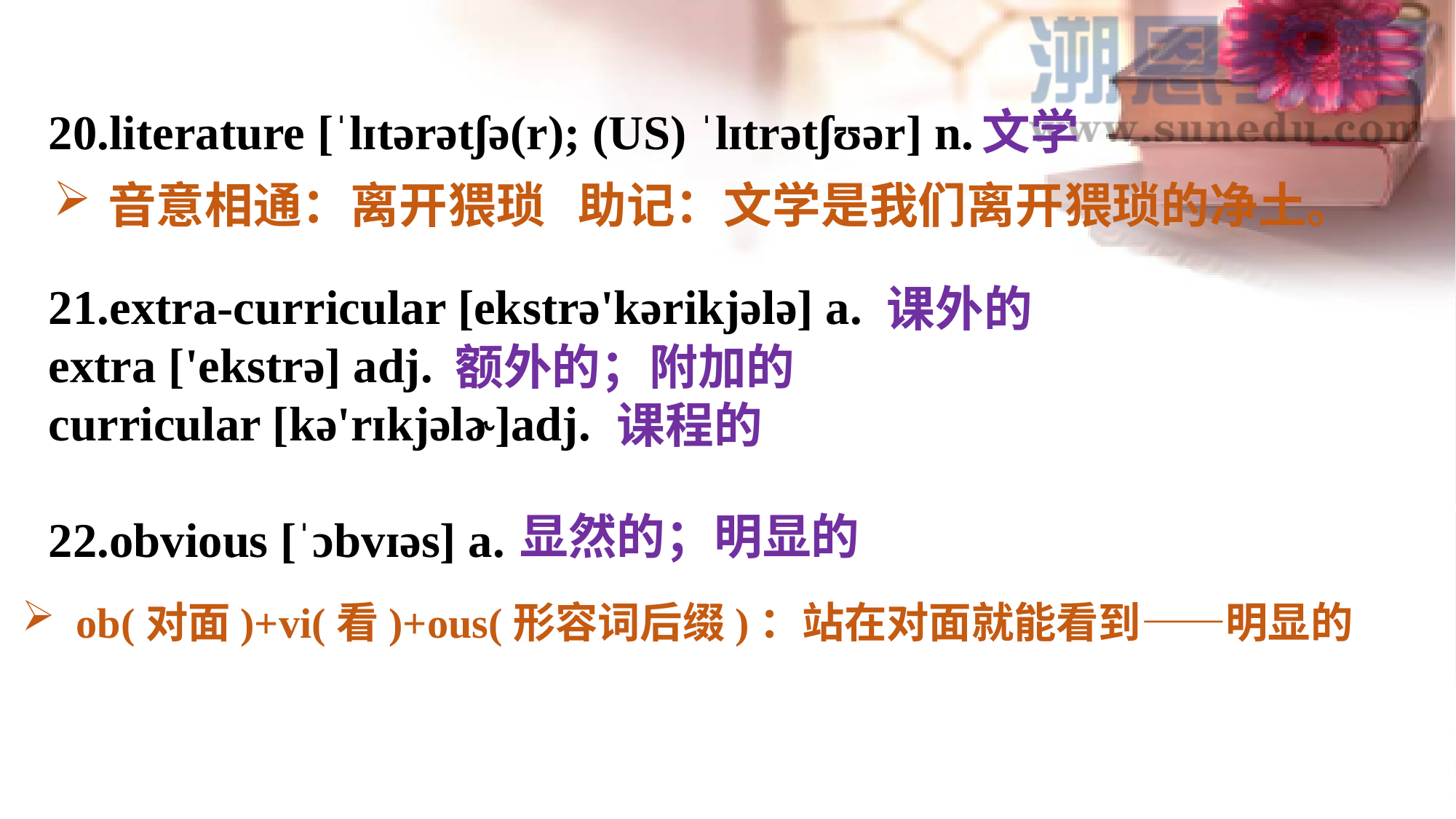

20.literature [ˈlɪtərətʃə(r); (US) ˈlɪtrətʃʊər] n.

21.extra-curricular [ekstrə'kərikjələ] a.
extra ['ekstrə] adj.
curricular [kə'rɪkjəlɚ]adj.

22.obvious [ˈɔbvɪəs] a.

文学
音意相通：离开猥琐   助记：文学是我们离开猥琐的净土。
课外的
额外的；附加的
课程的
显然的；明显的
ob(对面)+vi(看)+ous(形容词后缀)：站在对面就能看到——明显的